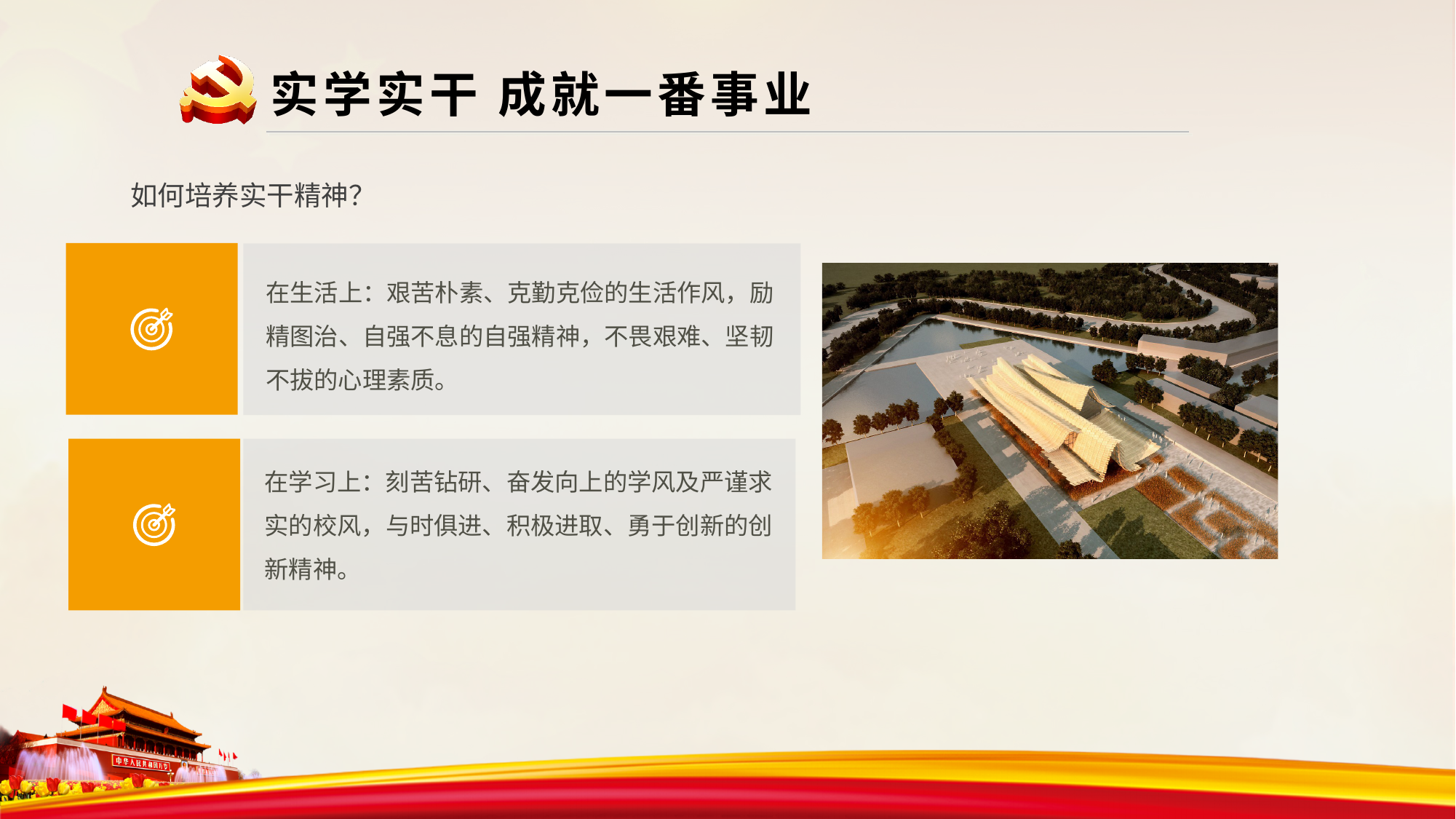

实学实干 成就一番事业
如何培养实干精神？

在生活上：艰苦朴素、克勤克俭的生活作风，励精图治、自强不息的自强精神，不畏艰难、坚韧不拔的心理素质。

在学习上：刻苦钻研、奋发向上的学风及严谨求实的校风，与时俱进、积极进取、勇于创新的创新精神。